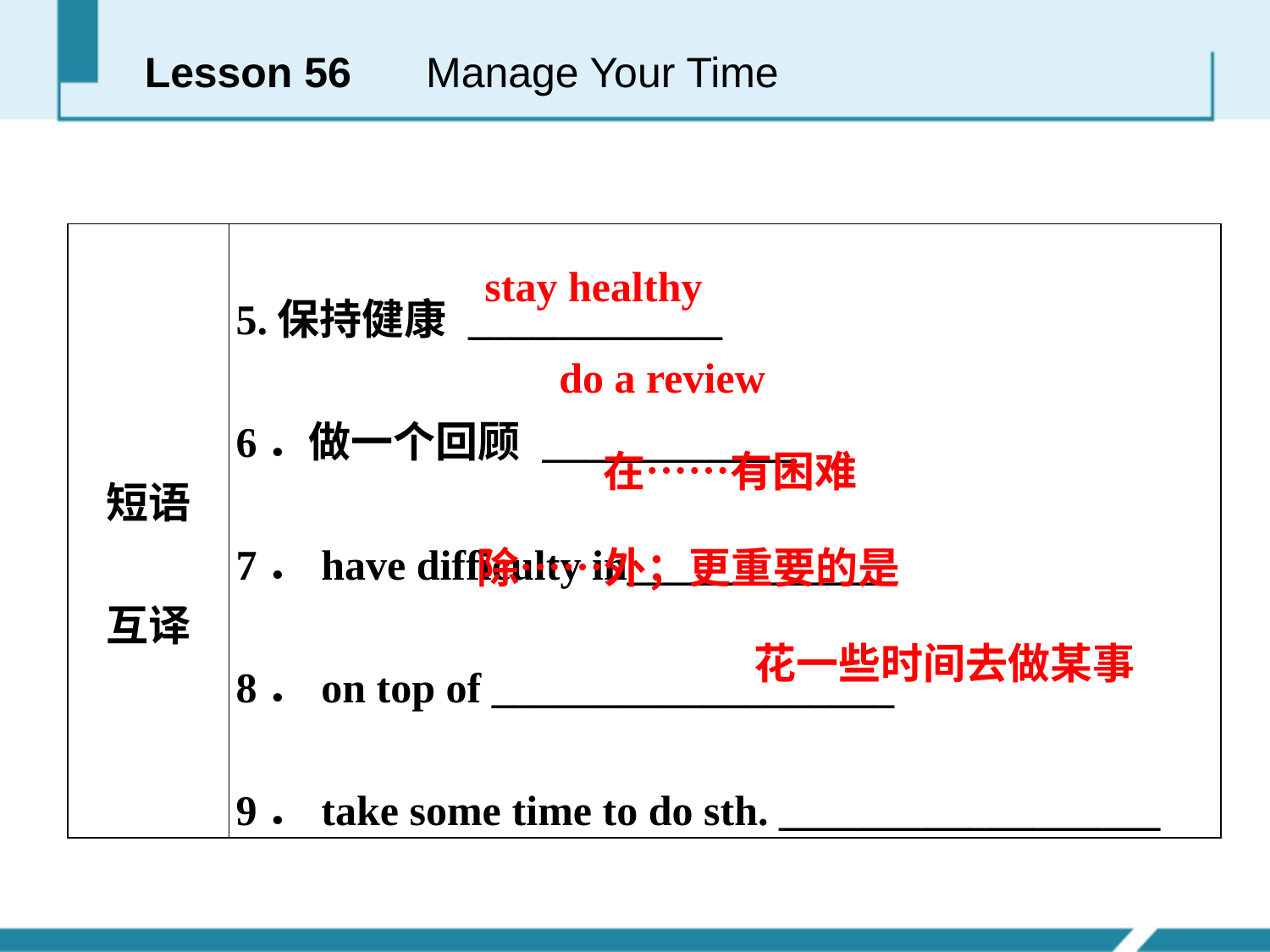

Lesson 56 　Manage Your Time
| 短语 互译 | 5.保持健康 \_\_\_\_\_\_\_\_\_\_\_\_ 6．做一个回顾 \_\_\_\_\_\_\_\_\_\_\_\_ 7．have difficulty in\_\_\_\_\_\_\_\_\_\_\_\_ 8．on top of \_\_\_\_\_\_\_\_\_\_\_\_\_\_\_\_\_\_\_ 9．take some time to do sth. \_\_\_\_\_\_\_\_\_\_\_\_\_\_\_\_\_\_ |
| --- | --- |
stay healthy
do a review
在……有困难
除……外；更重要的是
花一些时间去做某事